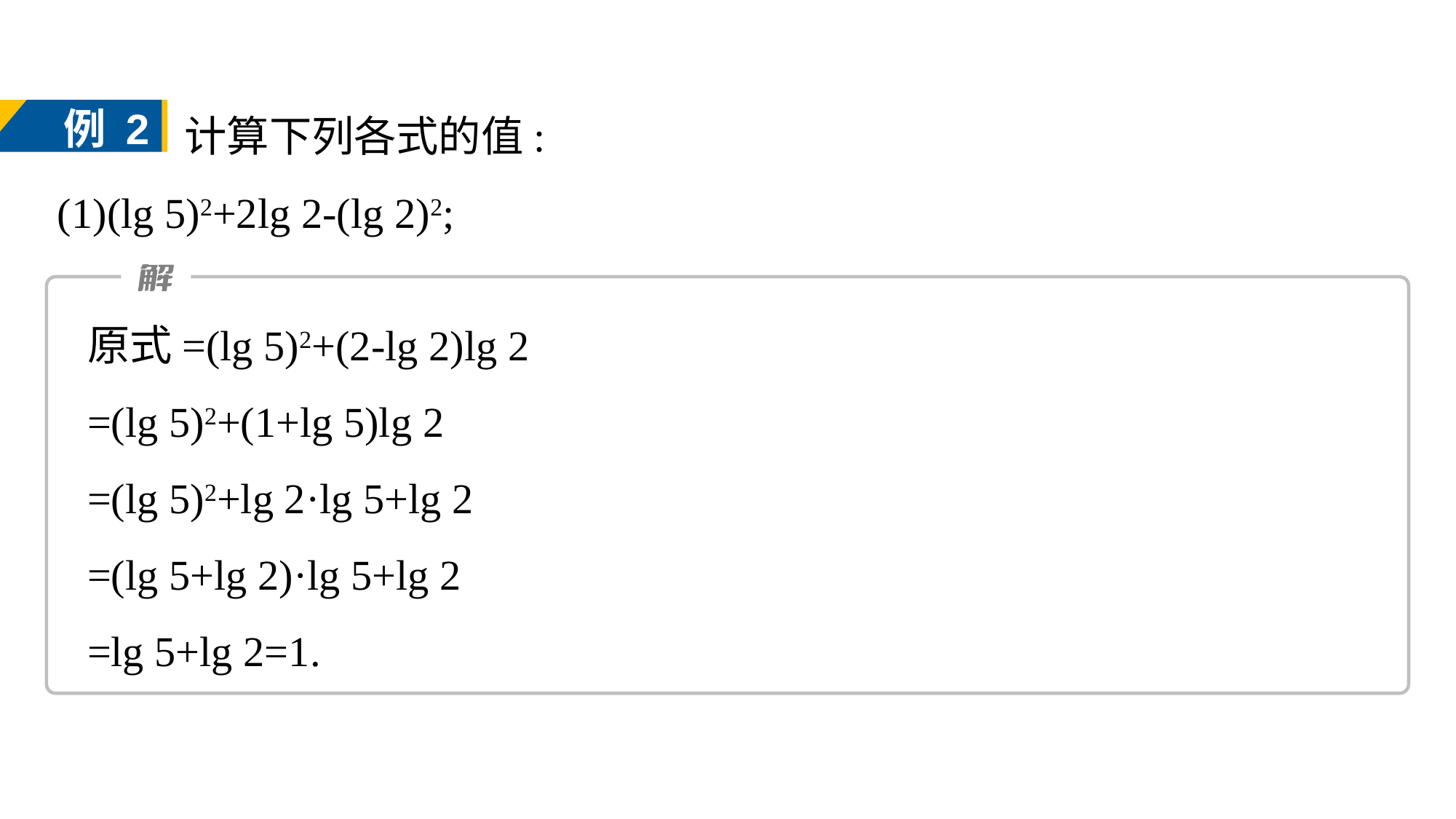

计算下列各式的值:
(1)(lg 5)2+2lg 2-(lg 2)2;
例 2

原式=(lg 5)2+(2-lg 2)lg 2
=(lg 5)2+(1+lg 5)lg 2
=(lg 5)2+lg 2·lg 5+lg 2
=(lg 5+lg 2)·lg 5+lg 2
=lg 5+lg 2=1.